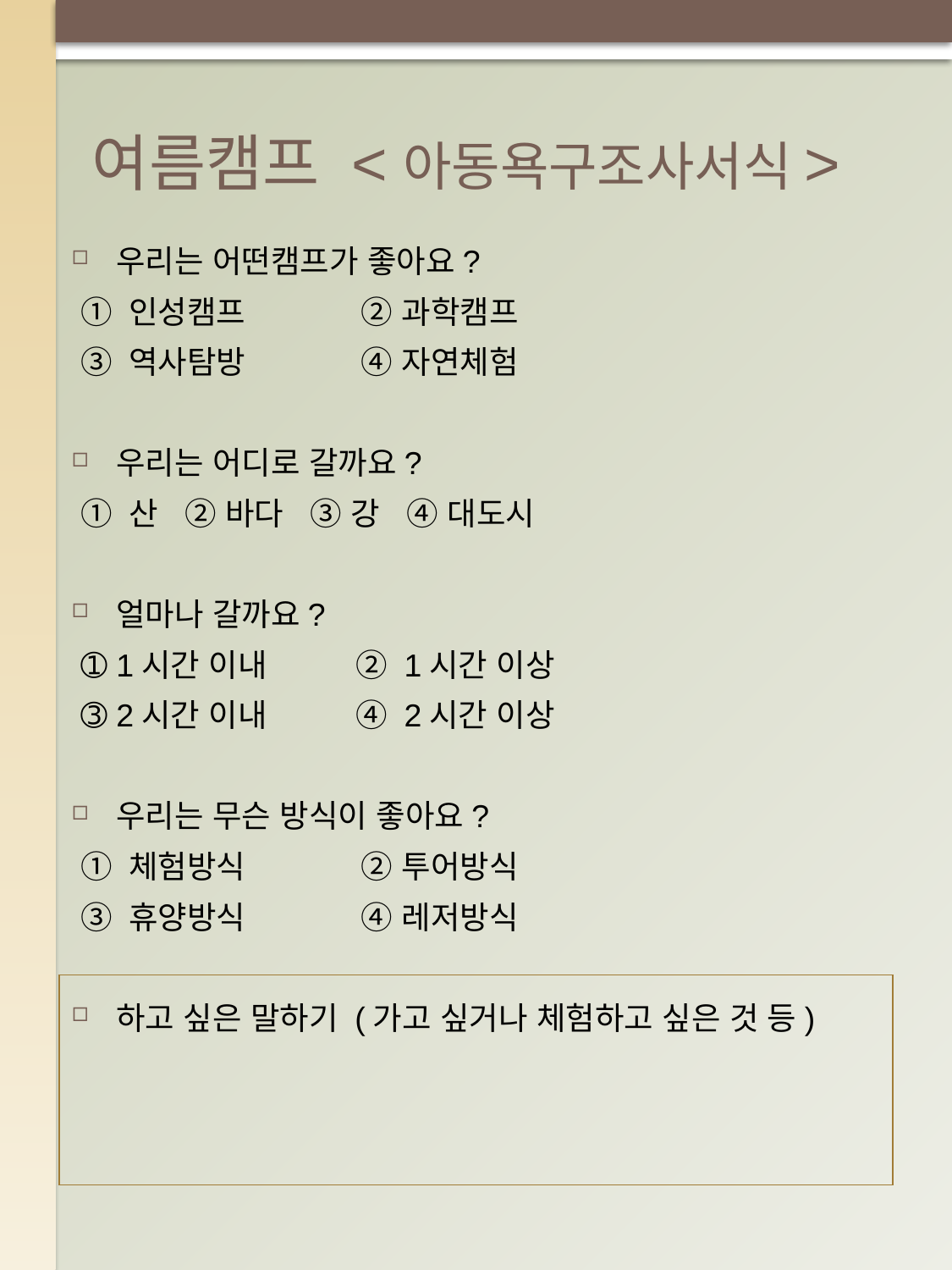

# 여름캠프 <아동욕구조사서식>
우리는 어떤캠프가 좋아요?
 ➀ 인성캠프             ➁ 과학캠프
 ➂ 역사탐방             ➃ 자연체험

우리는 어디로 갈까요?
 ➀ 산   ➁ 바다   ➂ 강   ➃ 대도시

얼마나 갈까요?
 ➀ 1시간 이내          ➁ 1시간 이상
 ➂ 2시간 이내          ➃ 2시간 이상

우리는 무슨 방식이 좋아요?
 ➀ 체험방식             ➁ 투어방식
 ➂ 휴양방식             ➃ 레저방식

하고 싶은 말하기 (가고 싶거나 체험하고 싶은 것 등)